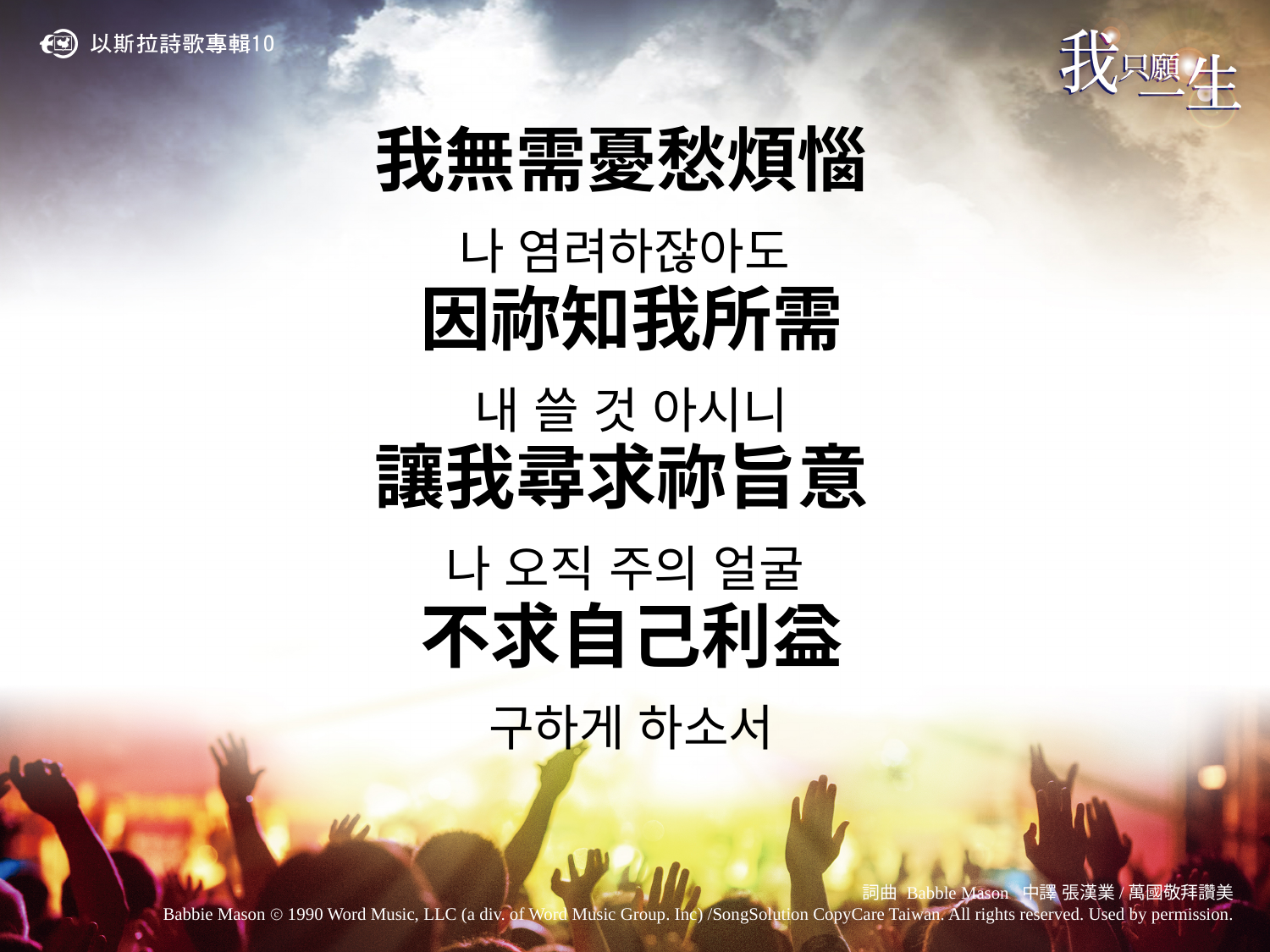

我無需憂愁煩惱
나 염려하잖아도
因祢知我所需
내 쓸 것 아시니
讓我尋求祢旨意
나 오직 주의 얼굴
不求自己利益
구하게 하소서
詞曲 Babble Mason  中譯 張漢業/萬國敬拜讚美
Babbie Mason ⓒ 1990 Word Music, LLC (a div. of Word Music Group. Inc) /SongSolution CopyCare Taiwan. All rights reserved. Used by permission.